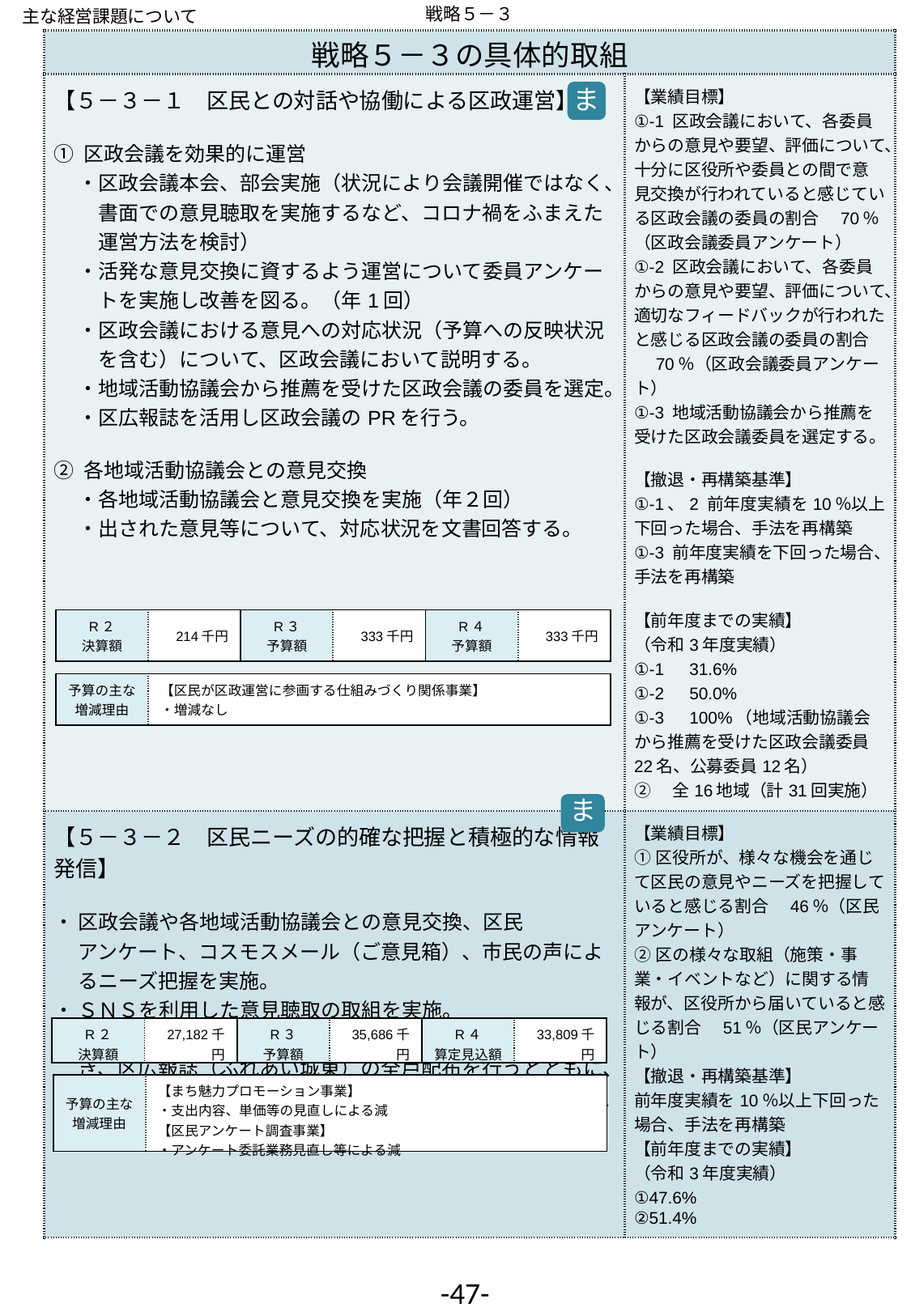

主な経営課題について
戦略５－３
| 戦略５－３の具体的取組 |  |
| --- | --- |
| 【５－３－１　区民との対話や協働による区政運営】　 ① 区政会議を効果的に運営　 　 ・区政会議本会、部会実施（状況により会議開催ではなく、 　 　書面での意見聴取を実施するなど、コロナ禍をふまえた 　 　運営方法を検討） 　 ・活発な意見交換に資するよう運営について委員アンケー 　 　トを実施し改善を図る。（年1回） 　 ・区政会議における意見への対応状況（予算への反映状況 　 　を含む）について、区政会議において説明する。 　 ・地域活動協議会から推薦を受けた区政会議の委員を選定。 　 ・区広報誌を活用し区政会議のPRを行う。 ② 各地域活動協議会との意見交換 　 ・各地域活動協議会と意見交換を実施（年２回） 　 ・出された意見等について、対応状況を文書回答する。 | 【業績目標】 ①-1 区政会議において、各委員からの意見や要望、評価について、十分に区役所や委員との間で意見交換が行われていると感じている区政会議の委員の割合　70％（区政会議委員アンケート） ①-2 区政会議において、各委員からの意見や要望、評価について、適切なフィードバックが行われたと感じる区政会議の委員の割合　70％（区政会議委員アンケート） ①-3 地域活動協議会から推薦を受けた区政会議委員を選定する。 【撤退・再構築基準】 ①-1、2 前年度実績を10％以上下回った場合、手法を再構築 ①-3 前年度実績を下回った場合、手法を再構築 【前年度までの実績】 （令和3年度実績） ①-1　31.6% ①-2　50.0% ①-3　100%（地域活動協議会から推薦を受けた区政会議委員22名、公募委員12名） ②　全16地域（計31回実施） |
| 【５－３－２　区民ニーズの的確な把握と積極的な情報発信】 ・ 区政会議や各地域活動協議会との意見交換、区民 　 アンケート、コスモスメール（ご意見箱）、市民の声によ 　 るニーズ把握を実施。 ・ ＳＮＳを利用した意見聴取の取組を実施。 ・ 区の様々な取組や区政情報が広く区民に届くよう、引き続 　 き、区広報誌（ふれあい城東）の全戸配布を行うとともに、 　 城東チャンネル等の動画作成や区ホームページなどにより、 　 情報発信を充実させる。 | 【業績目標】 ①区役所が、様々な機会を通じて区民の意見やニーズを把握していると感じる割合　46％（区民アンケート） ②区の様々な取組（施策・事業・イベントなど）に関する情報が、区役所から届いていると感じる割合　51％（区民アンケート） 【撤退・再構築基準】 前年度実績を10％以上下回った場合、手法を再構築 【前年度までの実績】 （令和3年度実績） ①47.6%　 ②51.4% |
ま

| R２ 決算額 | 214千円 | R３ 予算額 | 333千円 | R４ 予算額 | 333千円 |
| --- | --- | --- | --- | --- | --- |
| 予算の主な増減理由 | 【区民が区政運営に参画する仕組みづくり関係事業】 ・増減なし |
| --- | --- |
ま

| R２ 決算額 | 27,182千円 | R３ 予算額 | 35,686千円 | R４ 算定見込額 | 33,809千円 |
| --- | --- | --- | --- | --- | --- |
| 予算の主な増減理由 | 【まち魅力プロモーション事業】 ・支出内容、単価等の見直しによる減 【区民アンケート調査事業】 ・アンケート委託業務見直し等による減 |
| --- | --- |
-47-